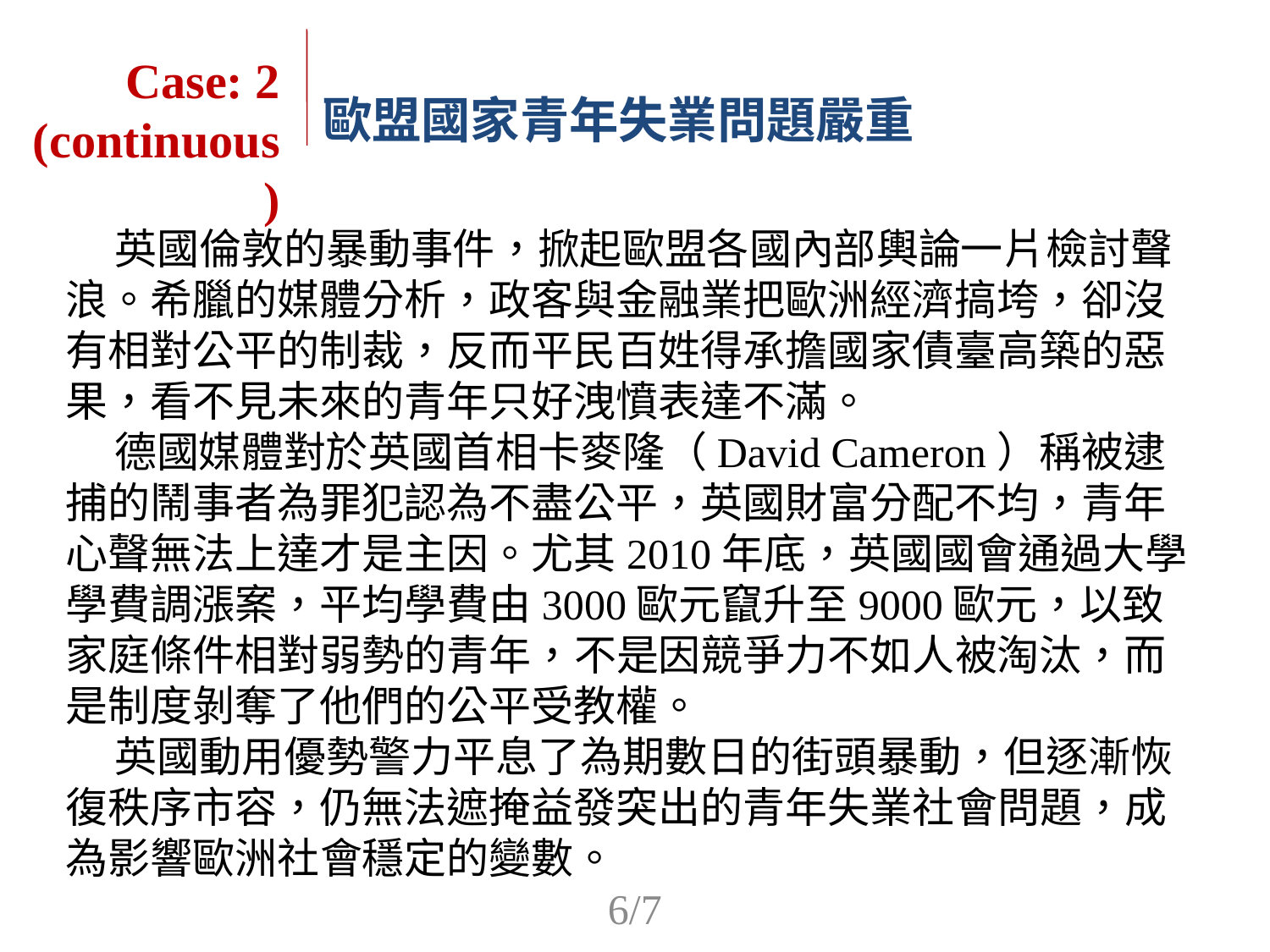

Case: 2
(continuous)
歐盟國家青年失業問題嚴重
    英國倫敦的暴動事件，掀起歐盟各國內部輿論一片檢討聲浪。希臘的媒體分析，政客與金融業把歐洲經濟搞垮，卻沒有相對公平的制裁，反而平民百姓得承擔國家債臺高築的惡果，看不見未來的青年只好洩憤表達不滿。
    德國媒體對於英國首相卡麥隆（David Cameron）稱被逮捕的鬧事者為罪犯認為不盡公平，英國財富分配不均，青年心聲無法上達才是主因。尤其2010年底，英國國會通過大學學費調漲案，平均學費由3000歐元竄升至9000歐元，以致家庭條件相對弱勢的青年，不是因競爭力不如人被淘汰，而是制度剝奪了他們的公平受教權。
    英國動用優勢警力平息了為期數日的街頭暴動，但逐漸恢復秩序市容，仍無法遮掩益發突出的青年失業社會問題，成為影響歐洲社會穩定的變數。
6/7